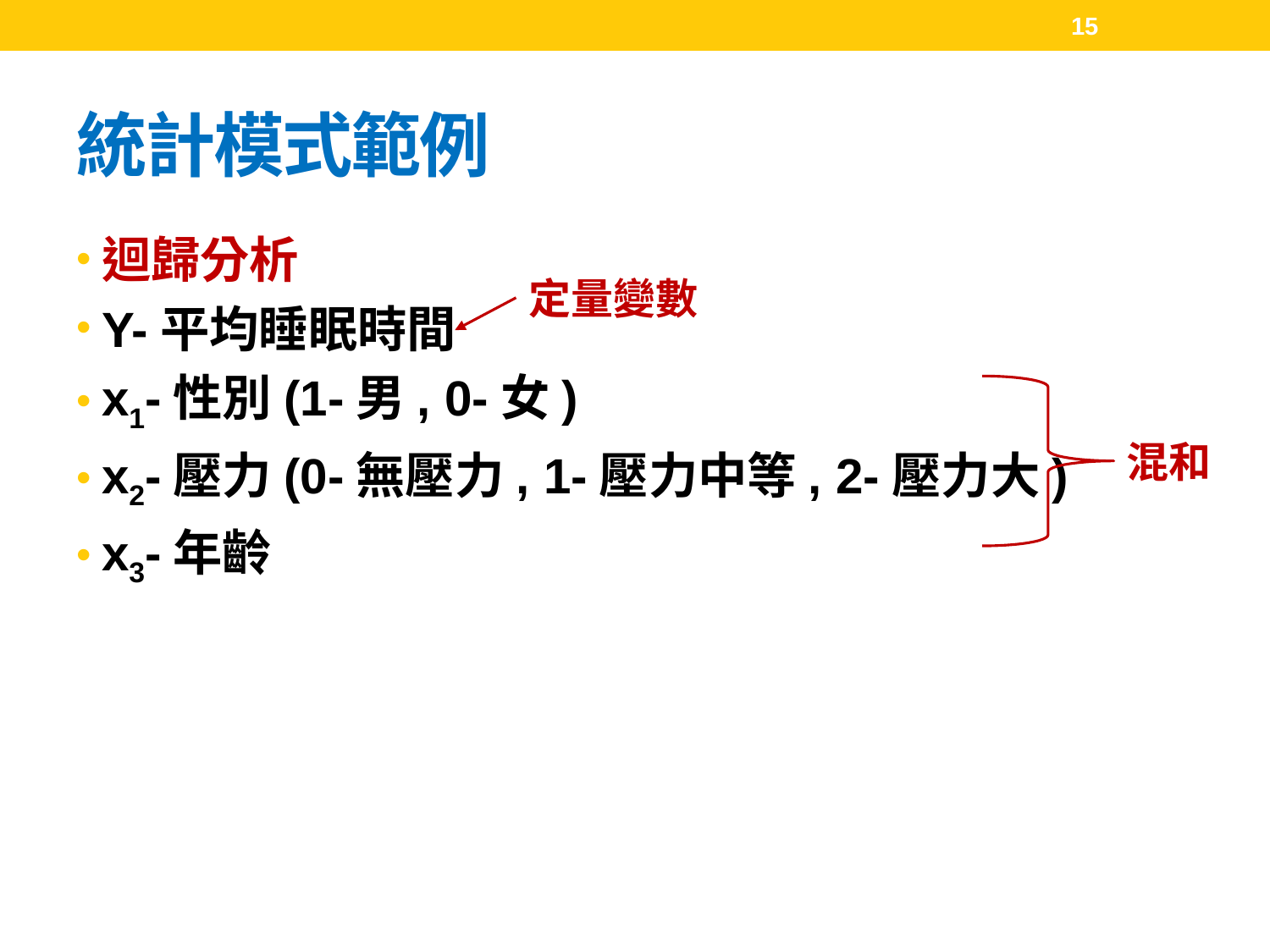

15
# 統計模式範例
迴歸分析
Y-平均睡眠時間
x1-性別(1-男, 0-女)
x2-壓力(0-無壓力, 1-壓力中等, 2-壓力大)
x3-年齡

定量變數

混和